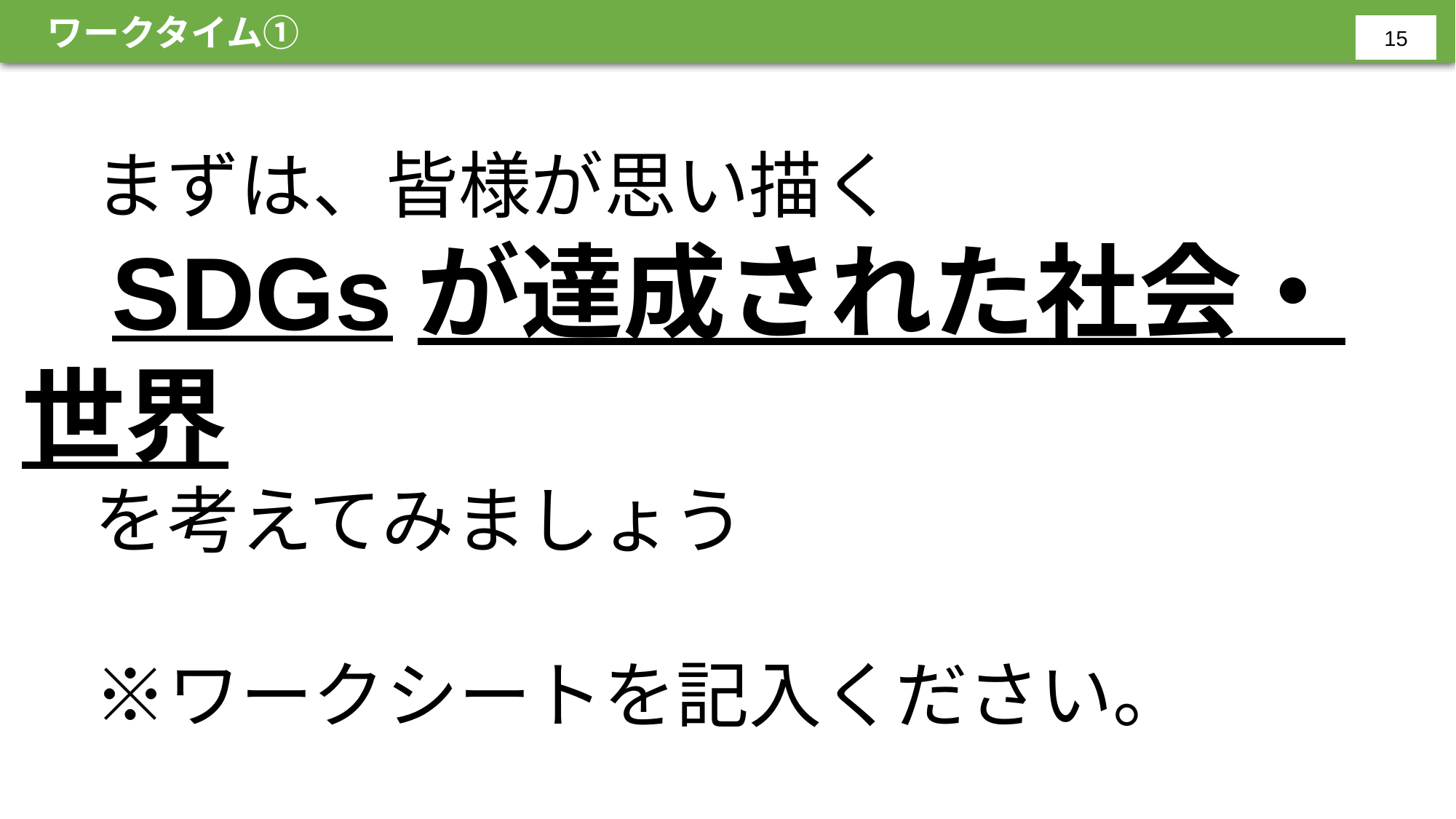

ワークタイム①
15
15
　まずは、皆様が思い描く
　SDGsが達成された社会・世界
　を考えてみましょう

　※ワークシートを記入ください。